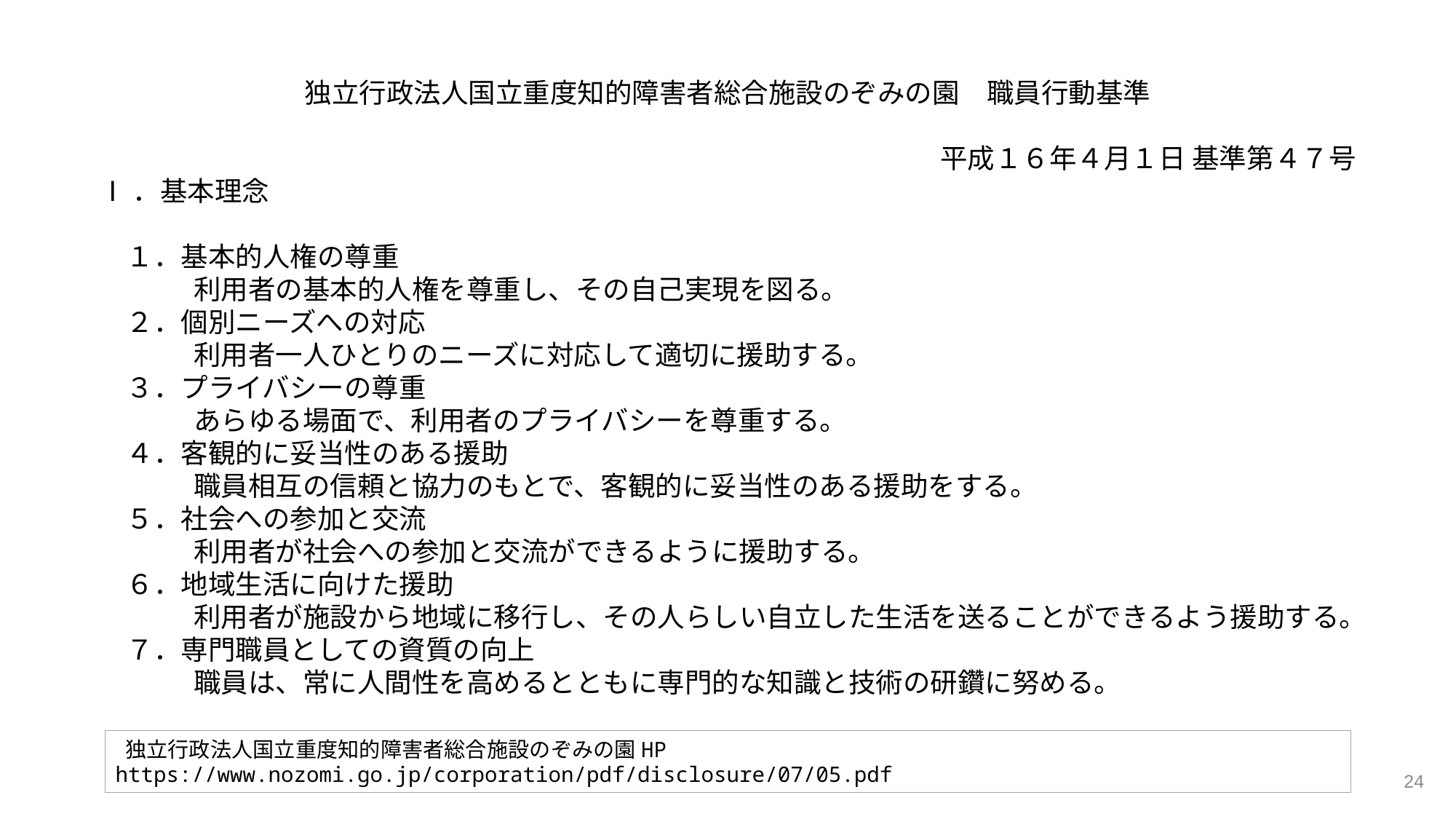

独立行政法人国立重度知的障害者総合施設のぞみの園　職員行動基準

平成１６年４月１日 基準第４７号
Ⅰ．基本理念

　１．基本的人権の尊重
 　　　利用者の基本的人権を尊重し、その自己実現を図る。
　２．個別ニーズへの対応
 　　　利用者一人ひとりのニーズに対応して適切に援助する。
　３．プライバシーの尊重
 　　　あらゆる場面で、利用者のプライバシーを尊重する。
　４．客観的に妥当性のある援助
 　　　職員相互の信頼と協力のもとで、客観的に妥当性のある援助をする。
　５．社会への参加と交流
 　　　利用者が社会への参加と交流ができるように援助する。
　６．地域生活に向けた援助
 　　　利用者が施設から地域に移行し、その人らしい自立した生活を送ることができるよう援助する。
　７．専門職員としての資質の向上
 　　　職員は、常に人間性を高めるとともに専門的な知識と技術の研鑽に努める。
 独立行政法人国立重度知的障害者総合施設のぞみの園HP　https://www.nozomi.go.jp/corporation/pdf/disclosure/07/05.pdf
24